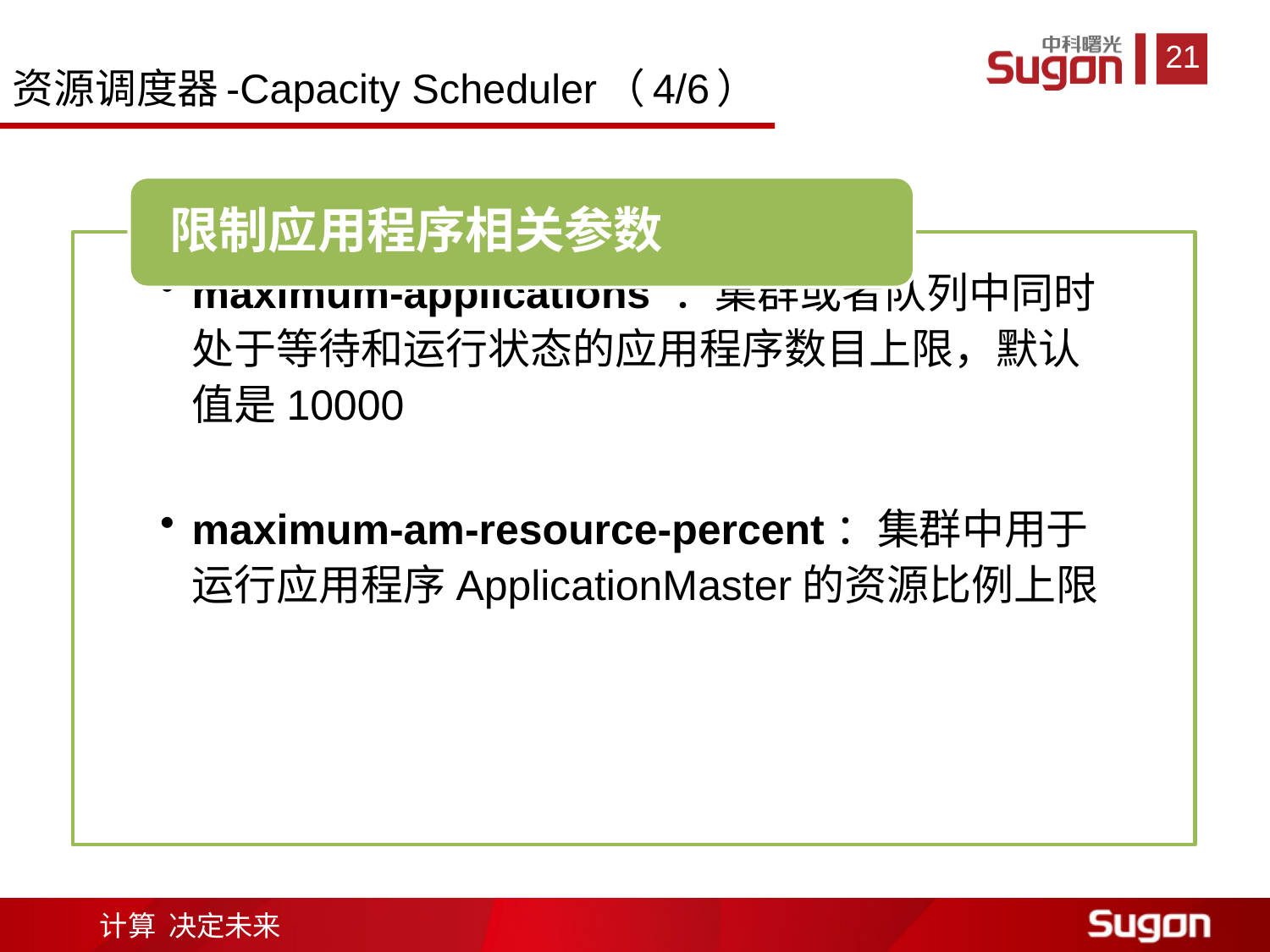

资源调度器-Capacity Scheduler（4/6）
maximum-applications ：集群或者队列中同时处于等待和运行状态的应用程序数目上限，默认值是10000

maximum-am-resource-percent：集群中用于运行应用程序ApplicationMaster的资源比例上限
限制应用程序相关参数